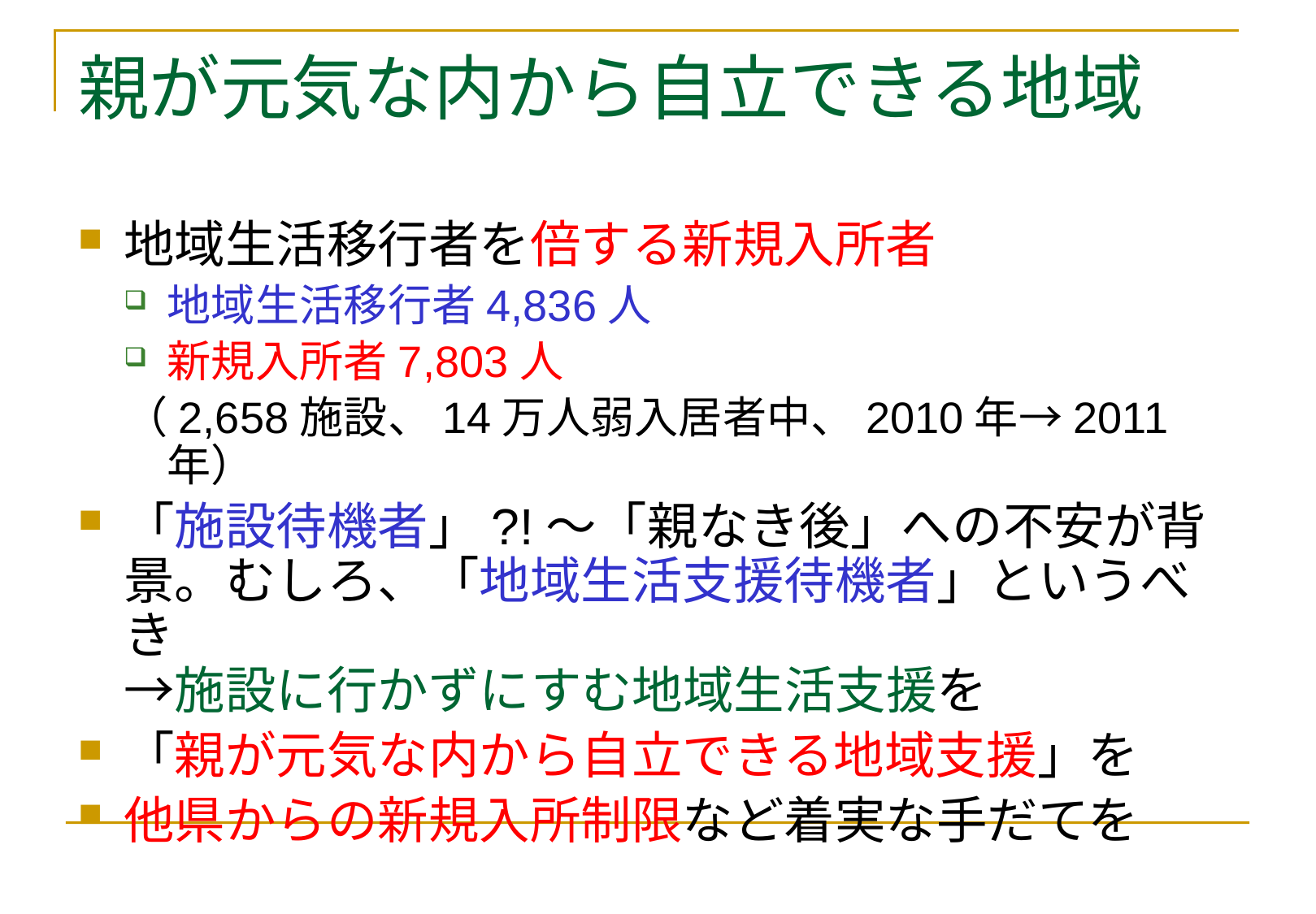

# 親が元気な内から自立できる地域
地域生活移行者を倍する新規入所者
地域生活移行者4,836人
新規入所者7,803人
（2,658施設、14万人弱入居者中、2010年→2011年）
「施設待機者」?!～「親なき後」への不安が背景。むしろ、「地域生活支援待機者」というべき
→施設に行かずにすむ地域生活支援を
「親が元気な内から自立できる地域支援」を
他県からの新規入所制限など着実な手だてを